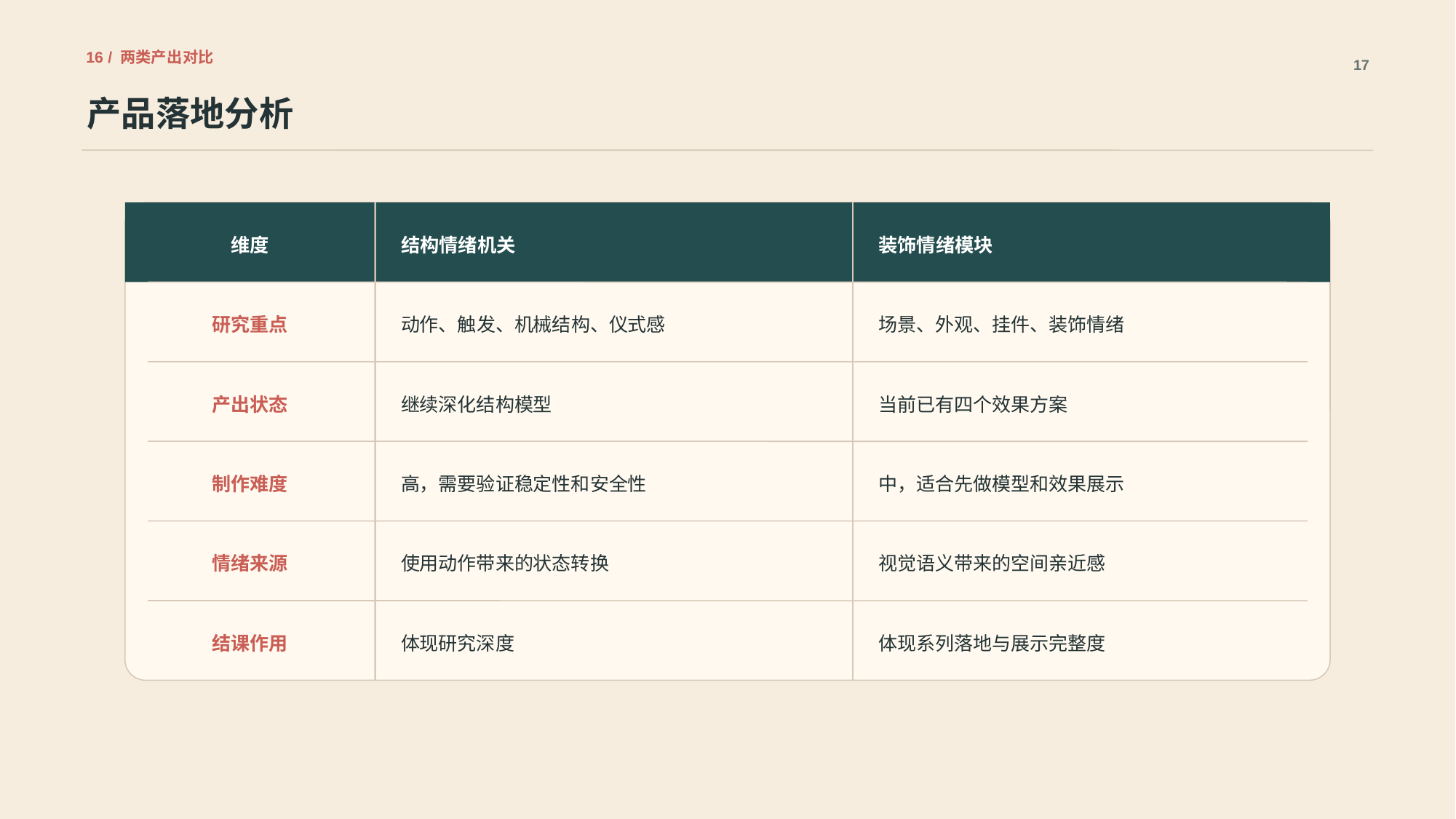

16 / 两类产出对比
17
产品落地分析

维度
结构情绪机关
装饰情绪模块

研究重点
动作、触发、机械结构、仪式感
场景、外观、挂件、装饰情绪

产出状态
继续深化结构模型
当前已有四个效果方案

制作难度
高，需要验证稳定性和安全性
中，适合先做模型和效果展示

情绪来源
使用动作带来的状态转换
视觉语义带来的空间亲近感

结课作用
体现研究深度
体现系列落地与展示完整度